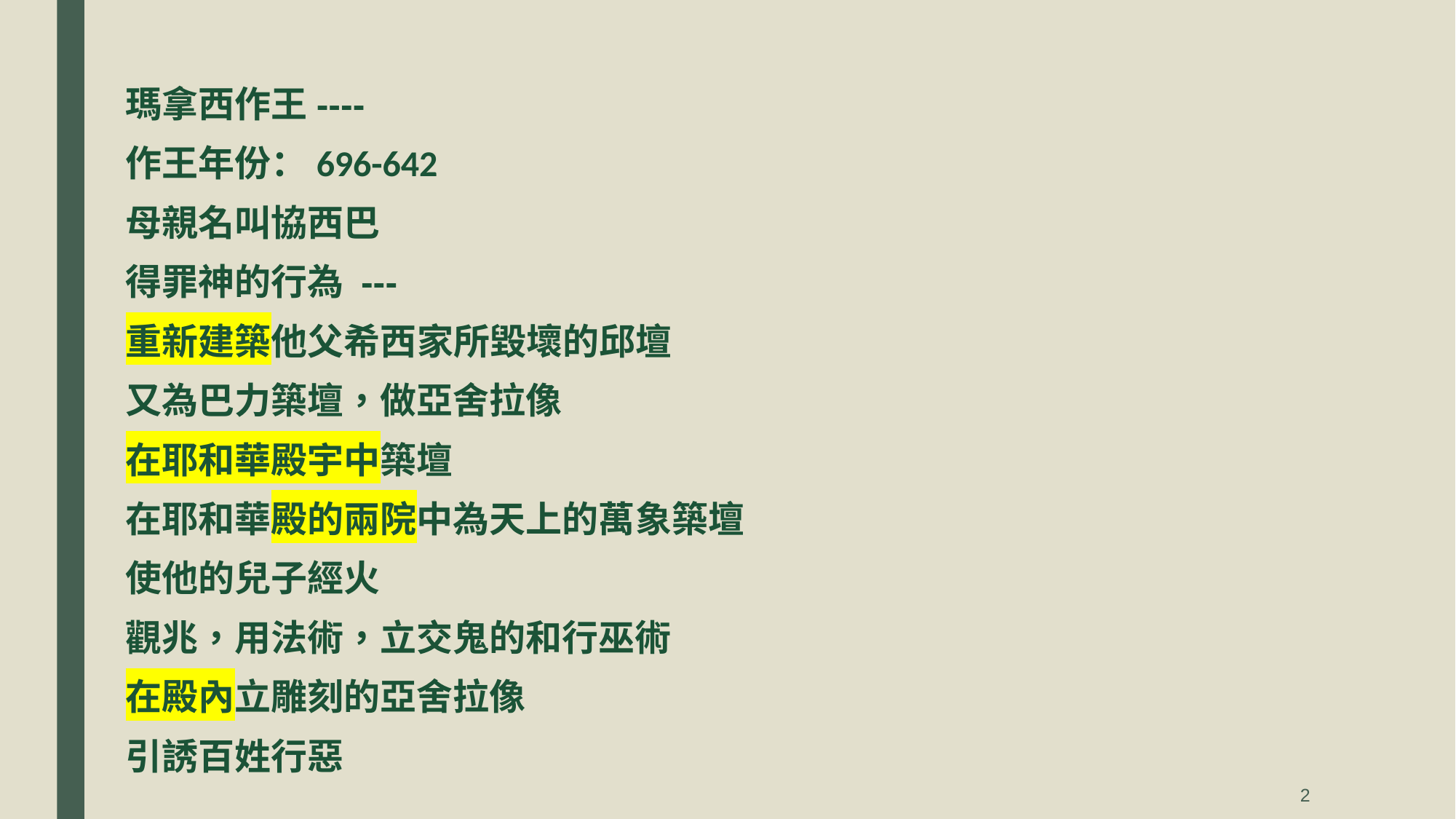

瑪拿西作王----
作王年份：696-642
母親名叫協西巴
得罪神的行為 ---
重新建築他父希西家所毀壞的邱壇
又為巴力築壇，做亞舍拉像
在耶和華殿宇中築壇
在耶和華殿的兩院中為天上的萬象築壇
使他的兒子經火
觀兆，用法術，立交鬼的和行巫術
在殿內立雕刻的亞舍拉像
引誘百姓行惡

2